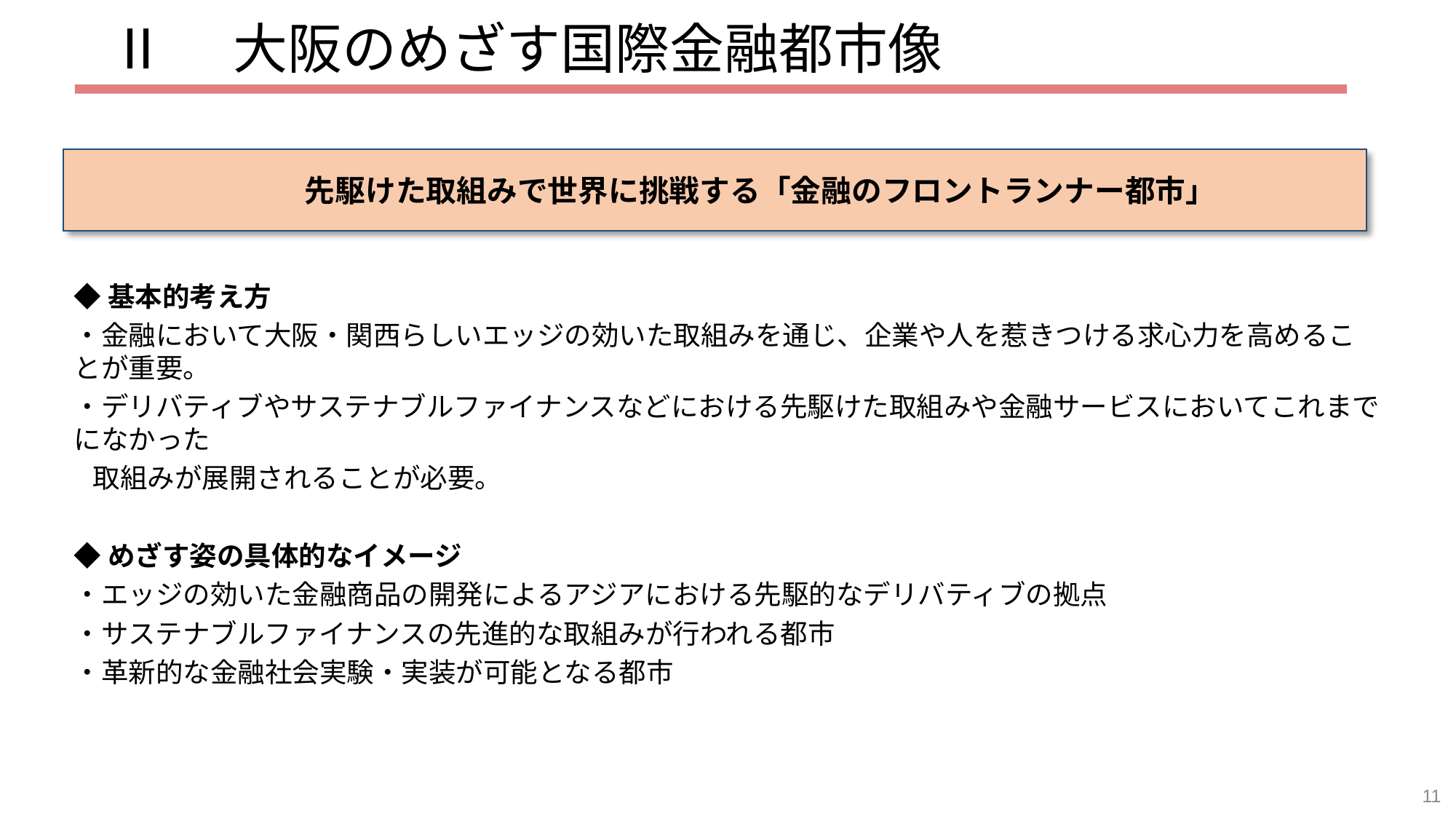

Ⅱ　大阪のめざす国際金融都市像
　　　先駆けた取組みで世界に挑戦する「金融のフロントランナー都市」
◆基本的考え方
・金融において大阪・関西らしいエッジの効いた取組みを通じ、企業や人を惹きつける求心力を高めることが重要。
・デリバティブやサステナブルファイナンスなどにおける先駆けた取組みや金融サービスにおいてこれまでになかった
  取組みが展開されることが必要。

◆めざす姿の具体的なイメージ
・エッジの効いた金融商品の開発によるアジアにおける先駆的なデリバティブの拠点
・サステナブルファイナンスの先進的な取組みが行われる都市
・革新的な金融社会実験・実装が可能となる都市

11